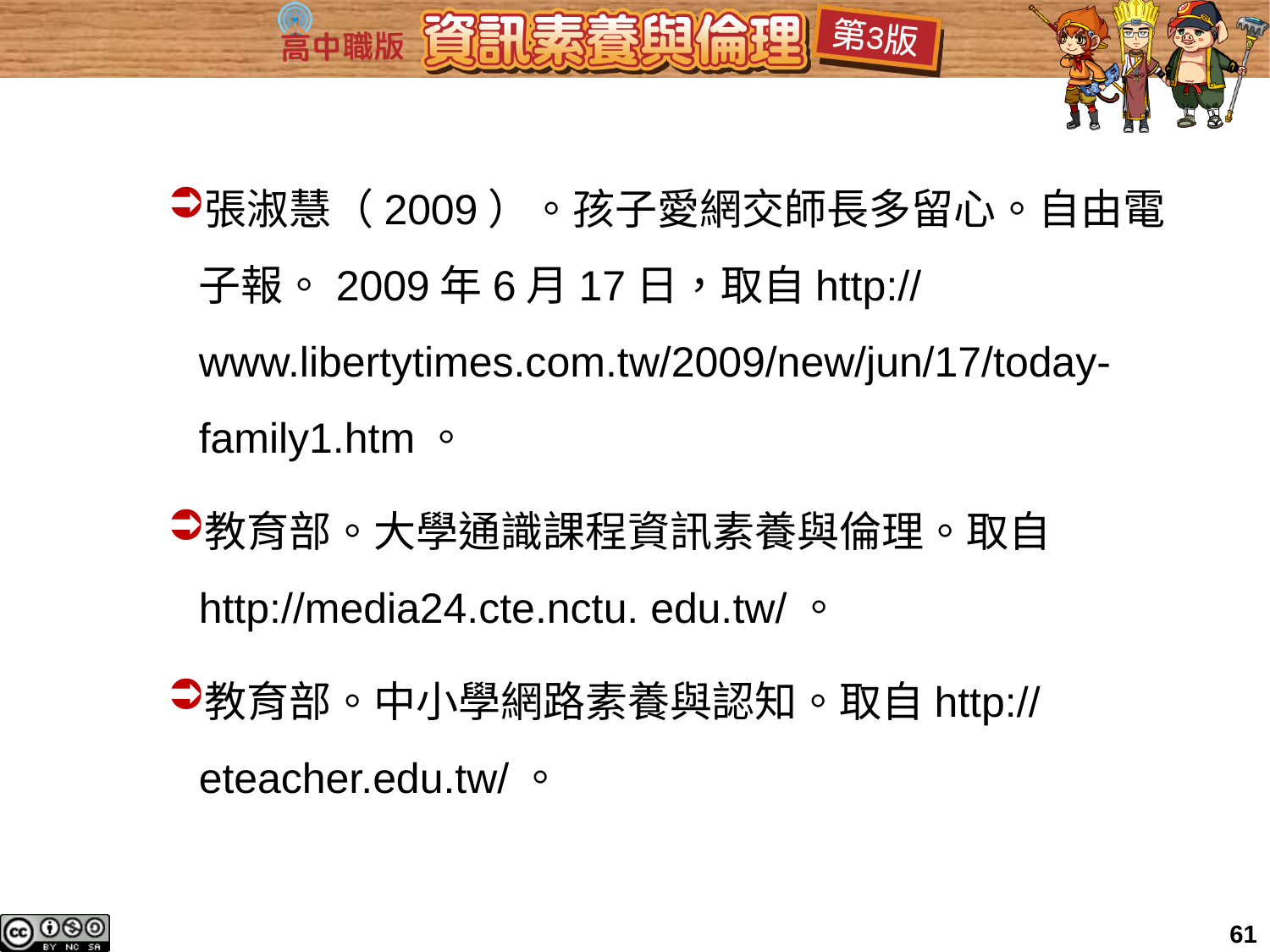

張淑慧（2009）。孩子愛網交師長多留心。自由電子報。2009年6月17日，取自http://www.libertytimes.com.tw/2009/new/jun/17/today-family1.htm。
教育部。大學通識課程資訊素養與倫理。取自http://media24.cte.nctu. edu.tw/。
教育部。中小學網路素養與認知。取自http://eteacher.edu.tw/。
61